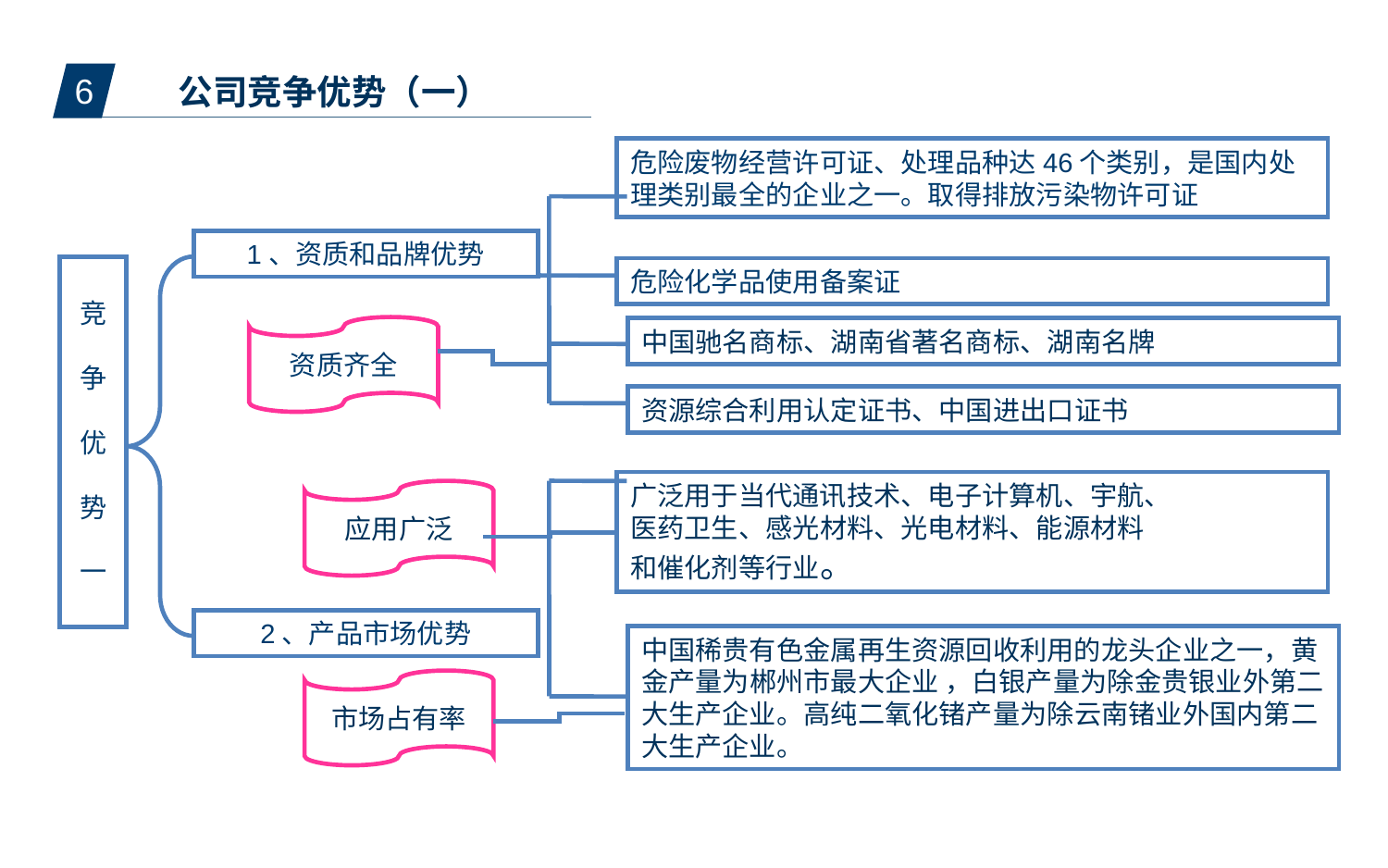

6

公司竞争优势（一）
危险废物经营许可证、处理品种达46个类别，是国内处理类别最全的企业之一。取得排放污染物许可证

1、资质和品牌优势
竞

争

优

势

一

资质齐全
中国驰名商标、湖南省著名商标、湖南名牌

资源综合利用认定证书、中国进出口证书

广泛用于当代通讯技术、电子计算机、宇航、
医药卫生、感光材料、光电材料、能源材料
和催化剂等行业。
应用广泛

2、产品市场优势
中国稀贵有色金属再生资源回收利用的龙头企业之一，黄金产量为郴州市最大企业 ，白银产量为除金贵银业外第二大生产企业。高纯二氧化锗产量为除云南锗业外国内第二大生产企业。
市场占有率

危险化学品使用备案证